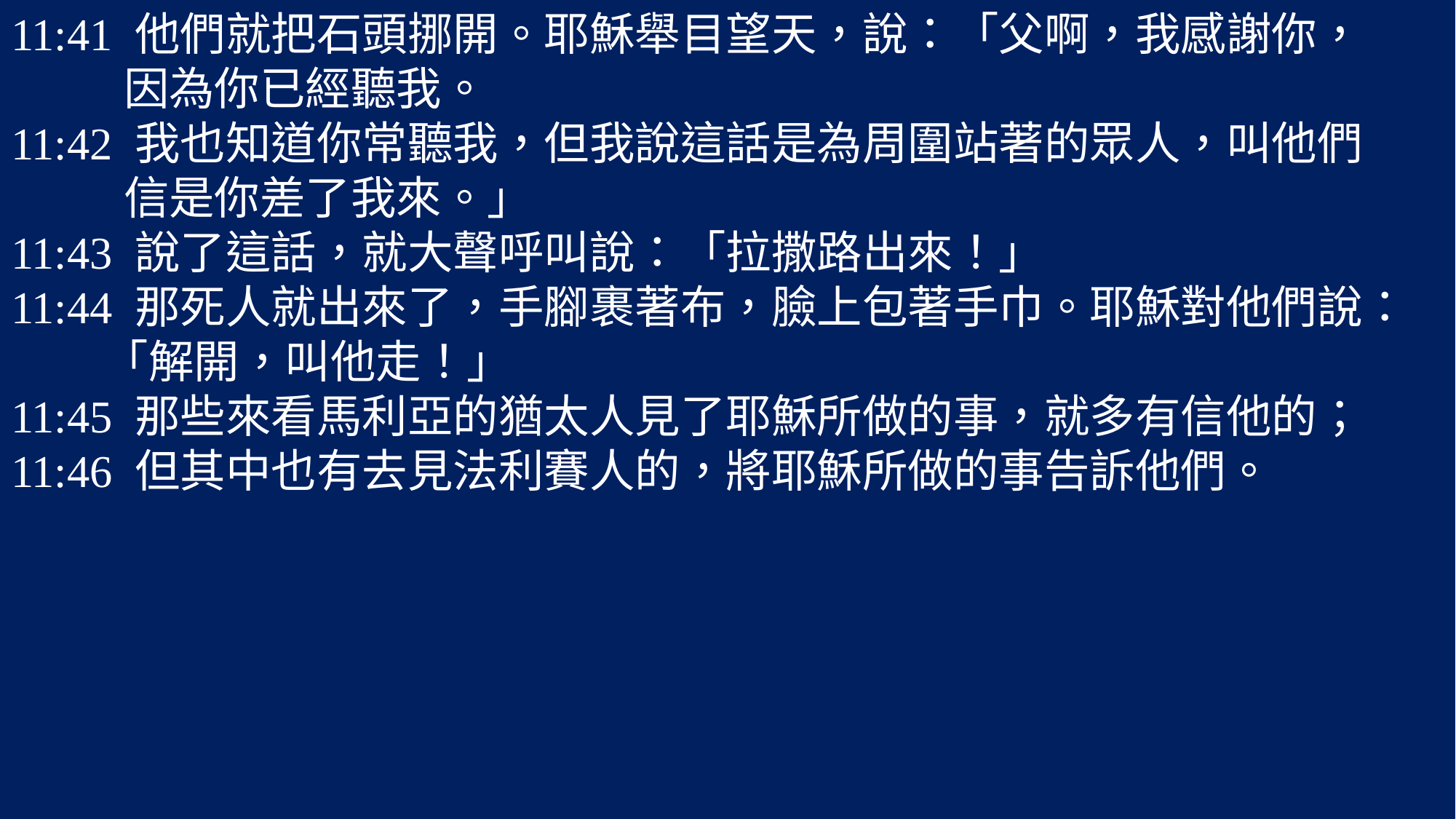

11:41 他們就把石頭挪開。耶穌舉目望天，說：「父啊，我感謝你，
          因為你已經聽我。
11:42 我也知道你常聽我，但我說這話是為周圍站著的眾人，叫他們
          信是你差了我來。」
11:43 說了這話，就大聲呼叫說：「拉撒路出來！」
11:44 那死人就出來了，手腳裹著布，臉上包著手巾。耶穌對他們說：
        「解開，叫他走！」
11:45 那些來看馬利亞的猶太人見了耶穌所做的事，就多有信他的；
11:46 但其中也有去見法利賽人的，將耶穌所做的事告訴他們。